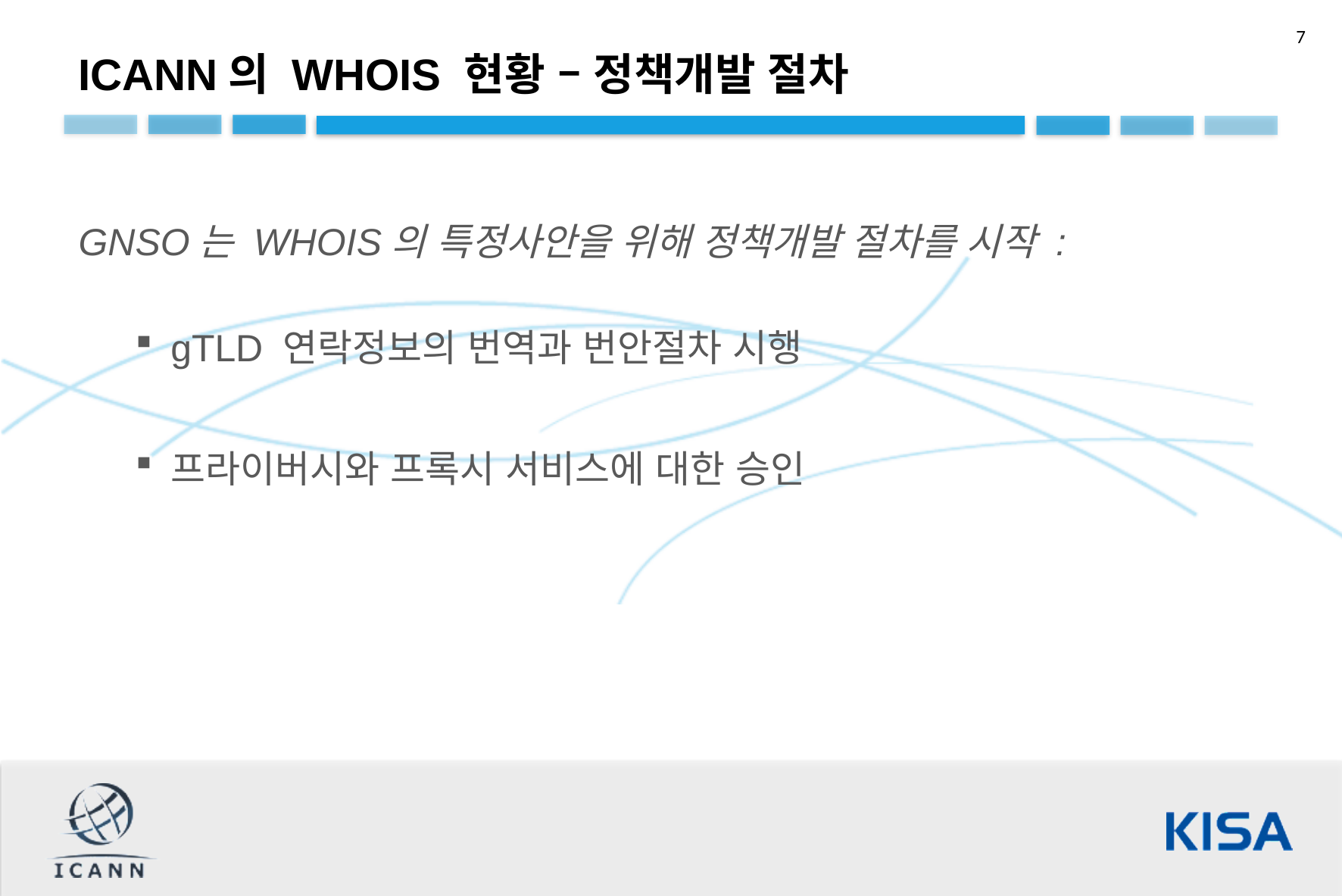

ICANN의 WHOIS 현황 – 정책개발 절차

GNSO는 WHOIS의 특정사안을 위해 정책개발 절차를 시작 :

gTLD 연락정보의 번역과 번안절차 시행

프라이버시와 프록시 서비스에 대한 승인